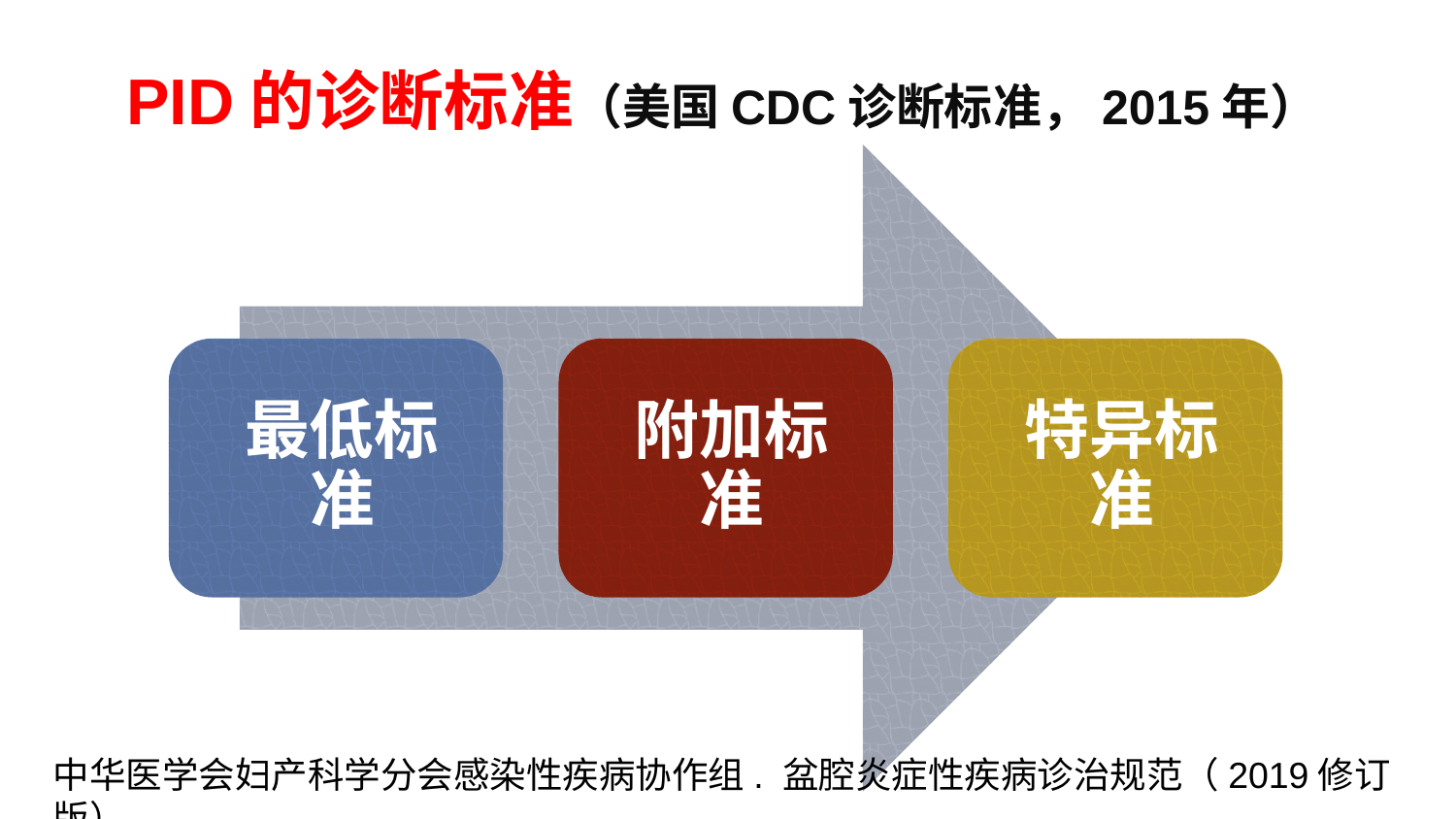

PID的诊断标准（美国CDC诊断标准，2015年）
最低标准
附加标准
特异标准
中华医学会妇产科学分会感染性疾病协作组. 盆腔炎症性疾病诊治规范（2019修订版）